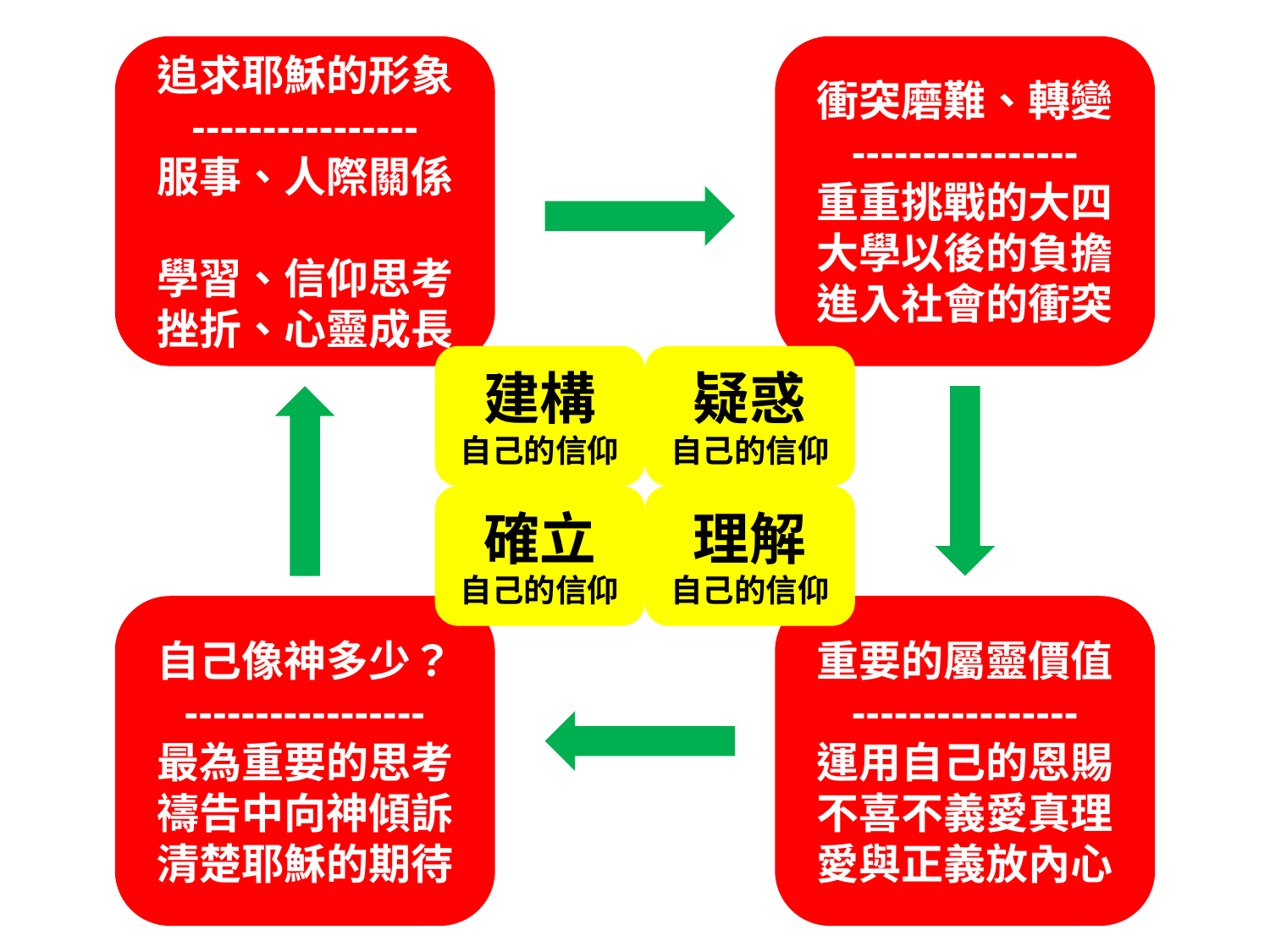

追求耶穌的形象
----------------
服事、人際關係
學習、信仰思考
挫折、心靈成長
衝突磨難、轉變
----------------
重重挑戰的大四
大學以後的負擔
進入社會的衝突

建構
自己的信仰
疑惑
自己的信仰

確立
自己的信仰
理解
自己的信仰
自己像神多少？
-----------------
最為重要的思考
禱告中向神傾訴
清楚耶穌的期待
重要的屬靈價值
----------------
運用自己的恩賜
不喜不義愛真理
愛與正義放內心